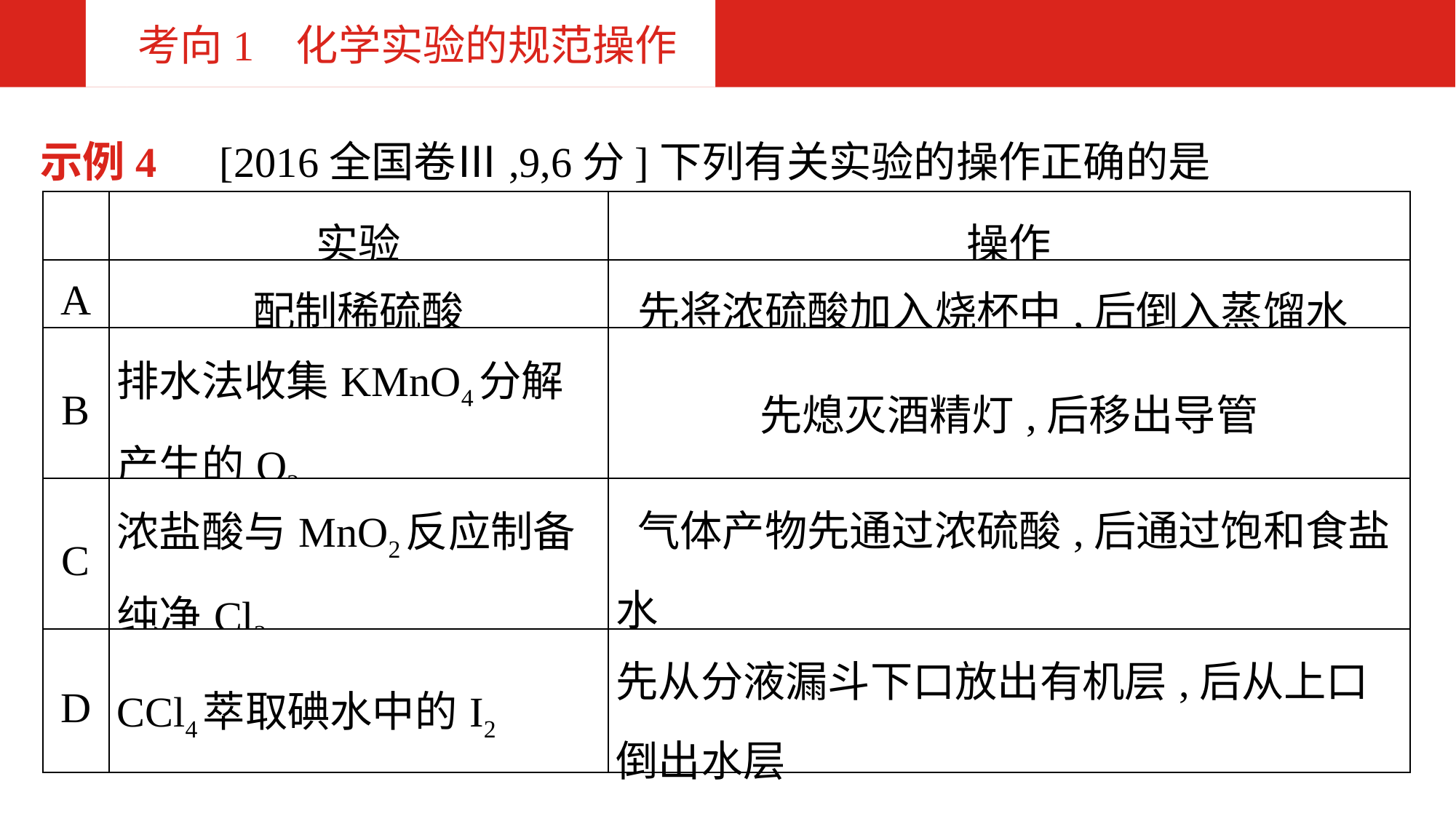

考向1   化学实验的规范操作

示例4　[2016全国卷Ⅲ,9,6分]下列有关实验的操作正确的是
|  | 实验 | 操作 |
| --- | --- | --- |
| A | 配制稀硫酸 | 先将浓硫酸加入烧杯中,后倒入蒸馏水 |
| B | 排水法收集KMnO4分解产生的O2 | 先熄灭酒精灯,后移出导管 |
| C | 浓盐酸与MnO2反应制备纯净Cl2 | 气体产物先通过浓硫酸,后通过饱和食盐水 |
| D | CCl4萃取碘水中的I2 | 先从分液漏斗下口放出有机层,后从上口倒出水层 |